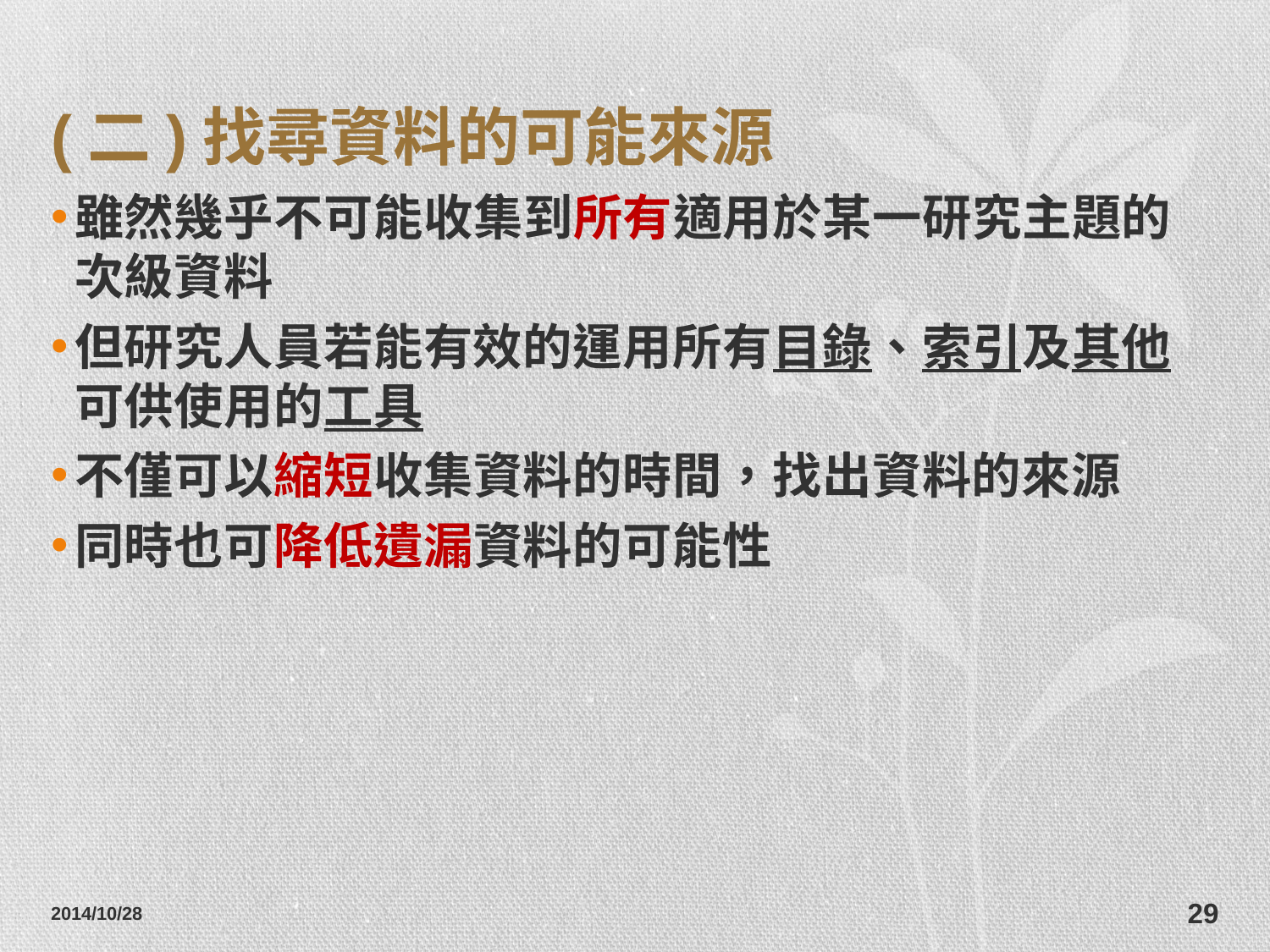

# (二)找尋資料的可能來源
雖然幾乎不可能收集到所有適用於某一研究主題的次級資料
但研究人員若能有效的運用所有目錄、索引及其他可供使用的工具
不僅可以縮短收集資料的時間，找出資料的來源
同時也可降低遺漏資料的可能性

2014/10/28
29